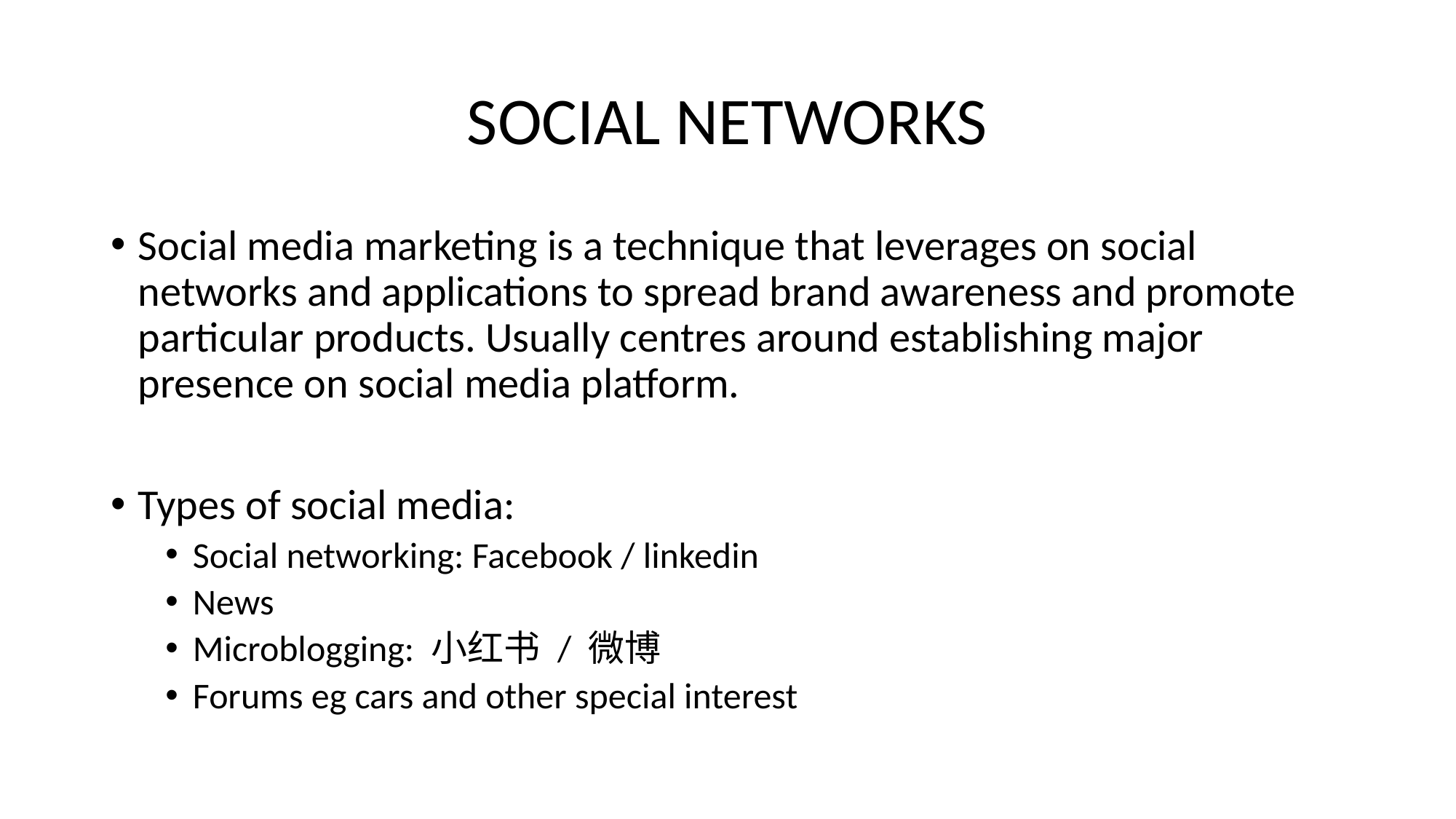

# SOCIAL NETWORKS
Social media marketing is a technique that leverages on social networks and applications to spread brand awareness and promote particular products. Usually centres around establishing major presence on social media platform.

Types of social media:
Social networking: Facebook / linkedin
News
Microblogging: 小红书 / 微博
Forums eg cars and other special interest